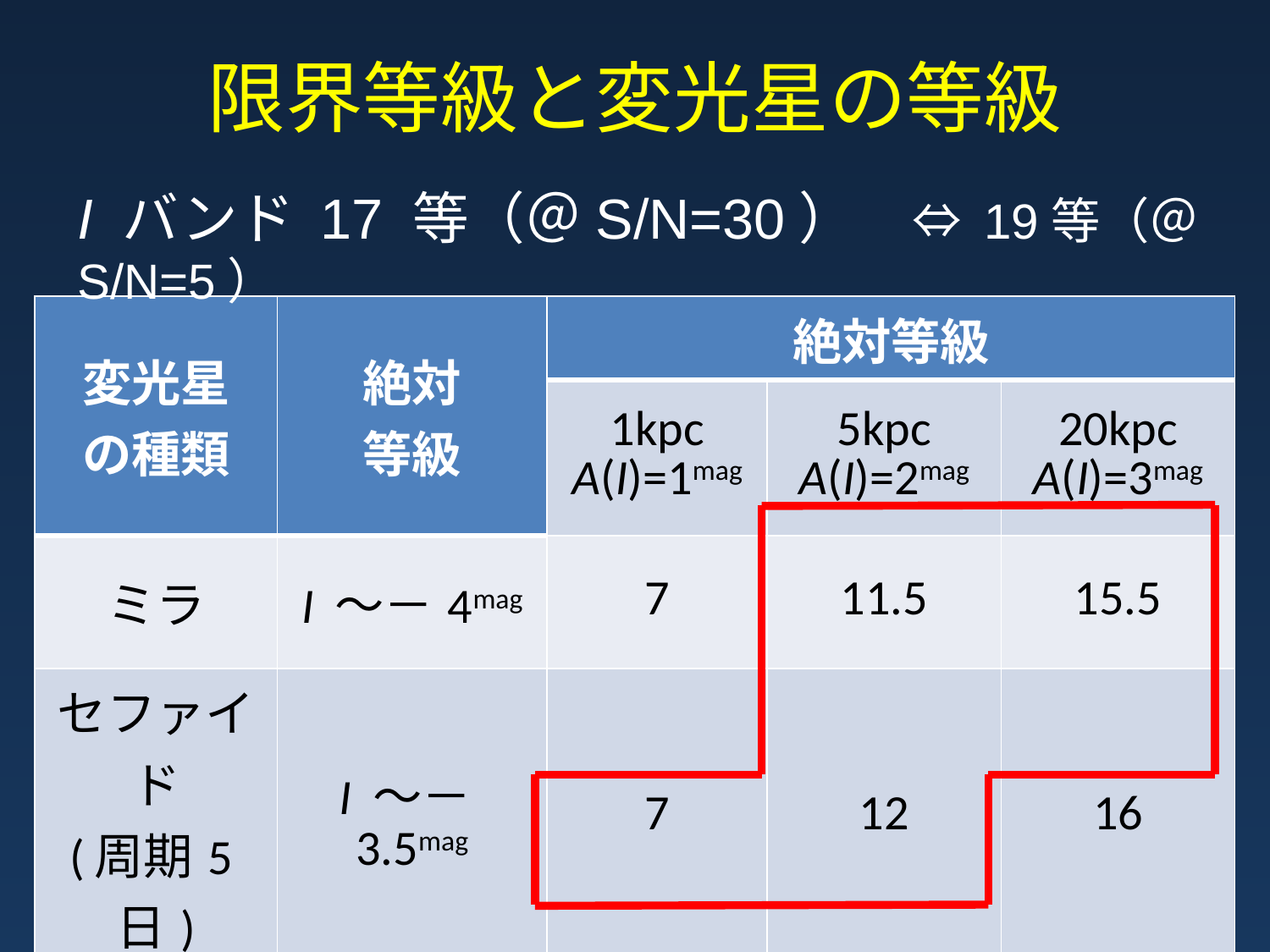

# 限界等級と変光星の等級
I バンド 17 等（＠S/N=30）　⇔ 19等（＠S/N=5）
| 変光星 の種類 | 絶対 等級 | 絶対等級 |  |  |
| --- | --- | --- | --- | --- |
|  |  | 1kpc A(I)=1mag | 5kpc A(I)=2mag | 20kpc A(I)=3mag |
| ミラ | I ～－4mag | 7 | 11.5 | 15.5 |
| セファイド (周期5日) | I ～－3.5mag | 7 | 12 | 16 |
| RRライリ | I ～0mag | 11 | 15.5 | 19.5 |